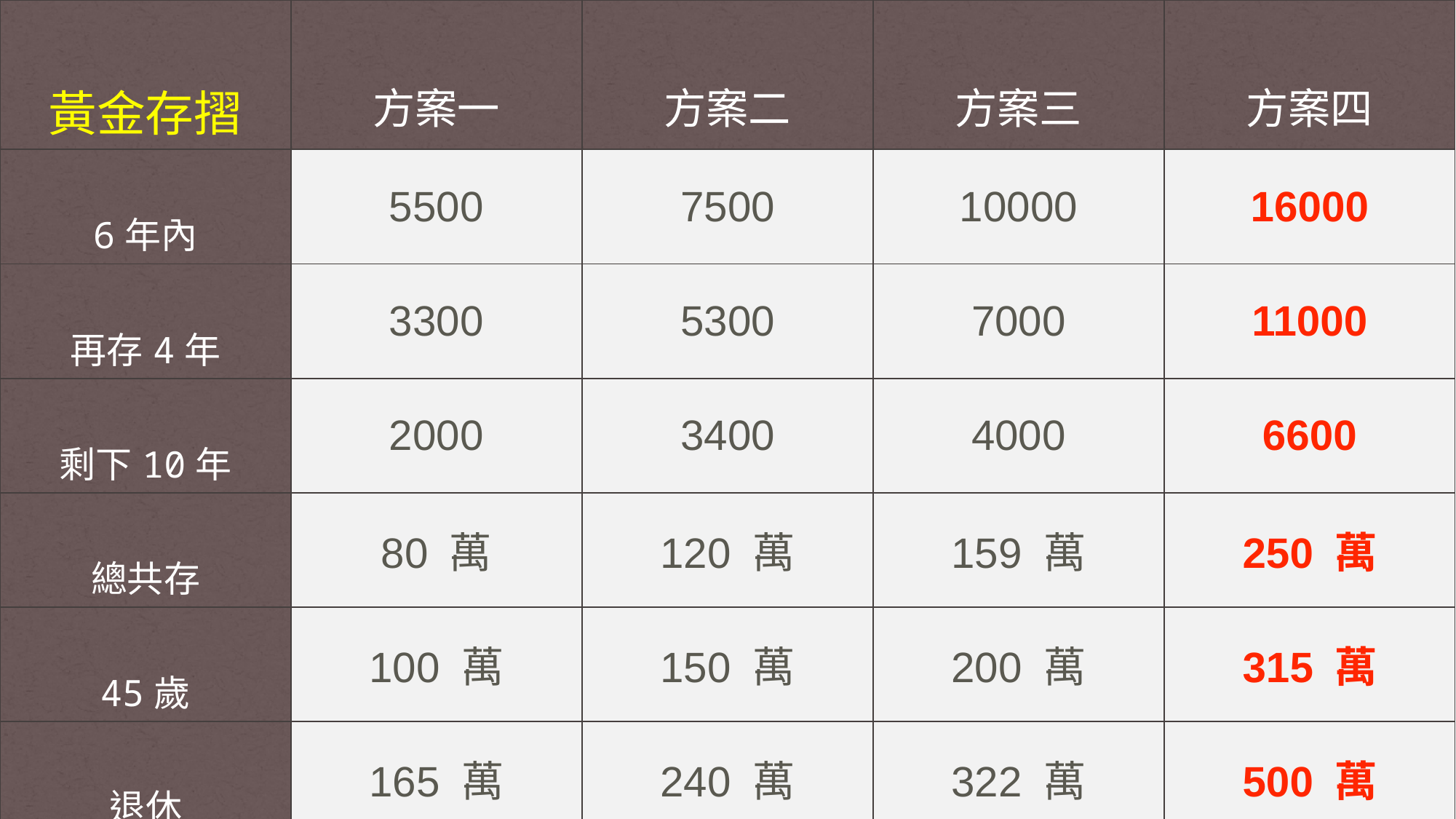

| 黃金存摺 | 方案一 | 方案二 | 方案三 | 方案四 |
| --- | --- | --- | --- | --- |
| 6年內 | 5500 | 7500 | 10000 | 16000 |
| 再存4年 | 3300 | 5300 | 7000 | 11000 |
| 剩下10年 | 2000 | 3400 | 4000 | 6600 |
| 總共存 | 80 萬 | 120 萬 | 159 萬 | 250 萬 |
| 45歲 | 100 萬 | 150 萬 | 200 萬 | 315 萬 |
| 退休 | 165 萬 | 240 萬 | 322 萬 | 500 萬 |